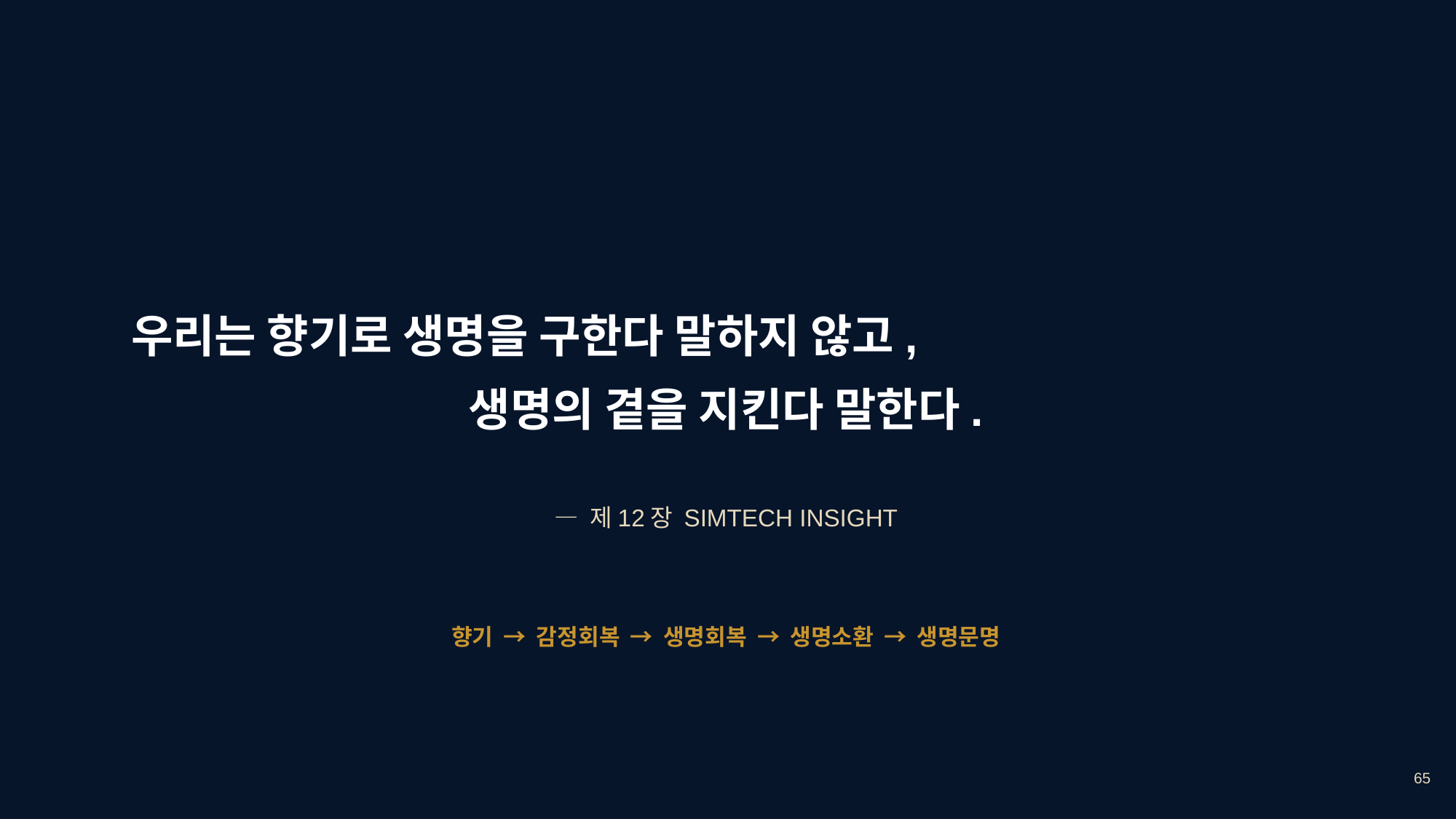

우리는 향기로 생명을 구한다 말하지 않고,
생명의 곁을 지킨다 말한다.
— 제12장 SIMTECH INSIGHT
향기  →  감정회복  →  생명회복  →  생명소환  →  생명문명
65